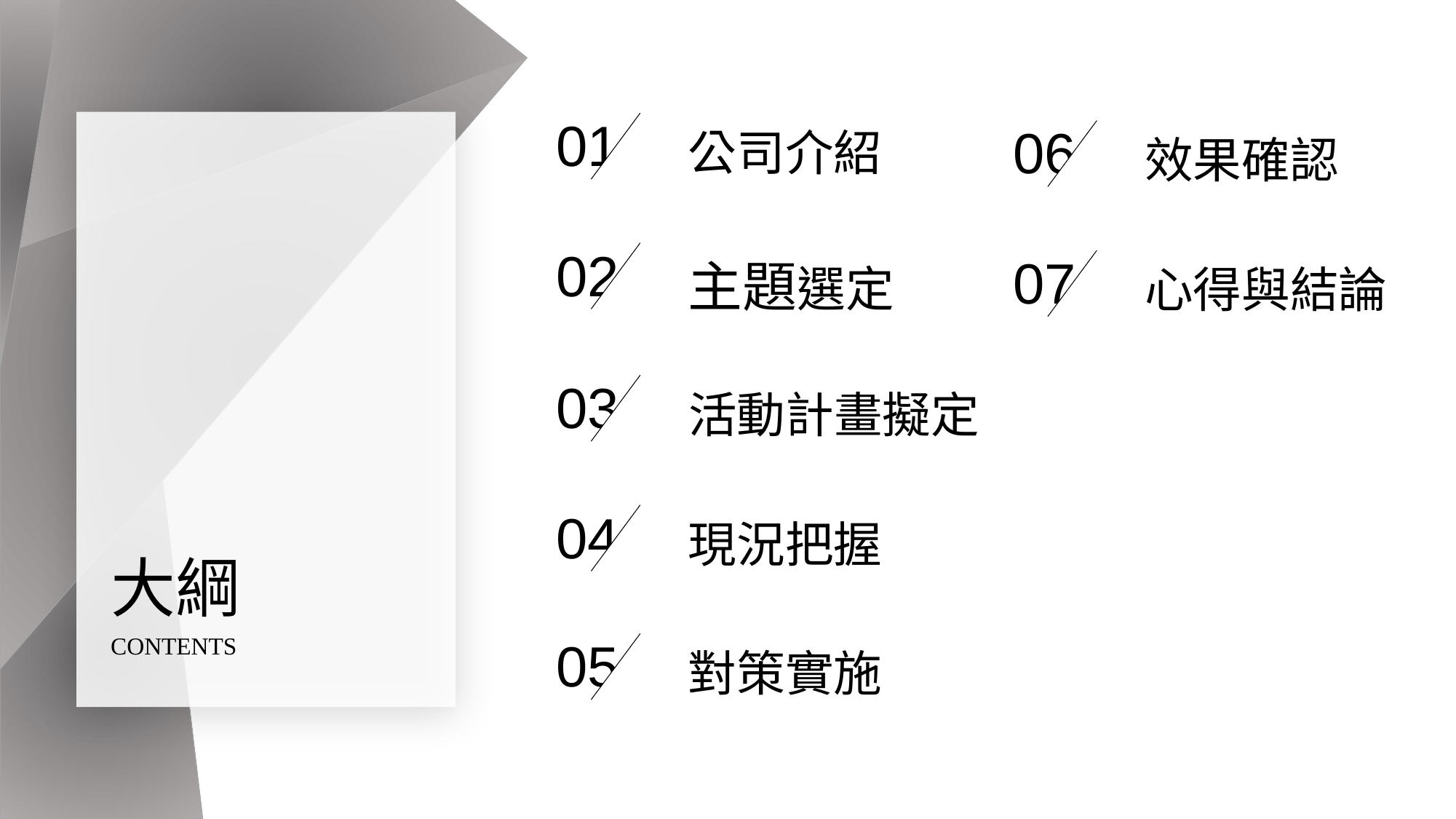

01

公司介紹

06

效果確認
02

主題選定
07

心得與結論
03

活動計畫擬定
04

現況把握
大綱
05

對策實施
CONTENTS